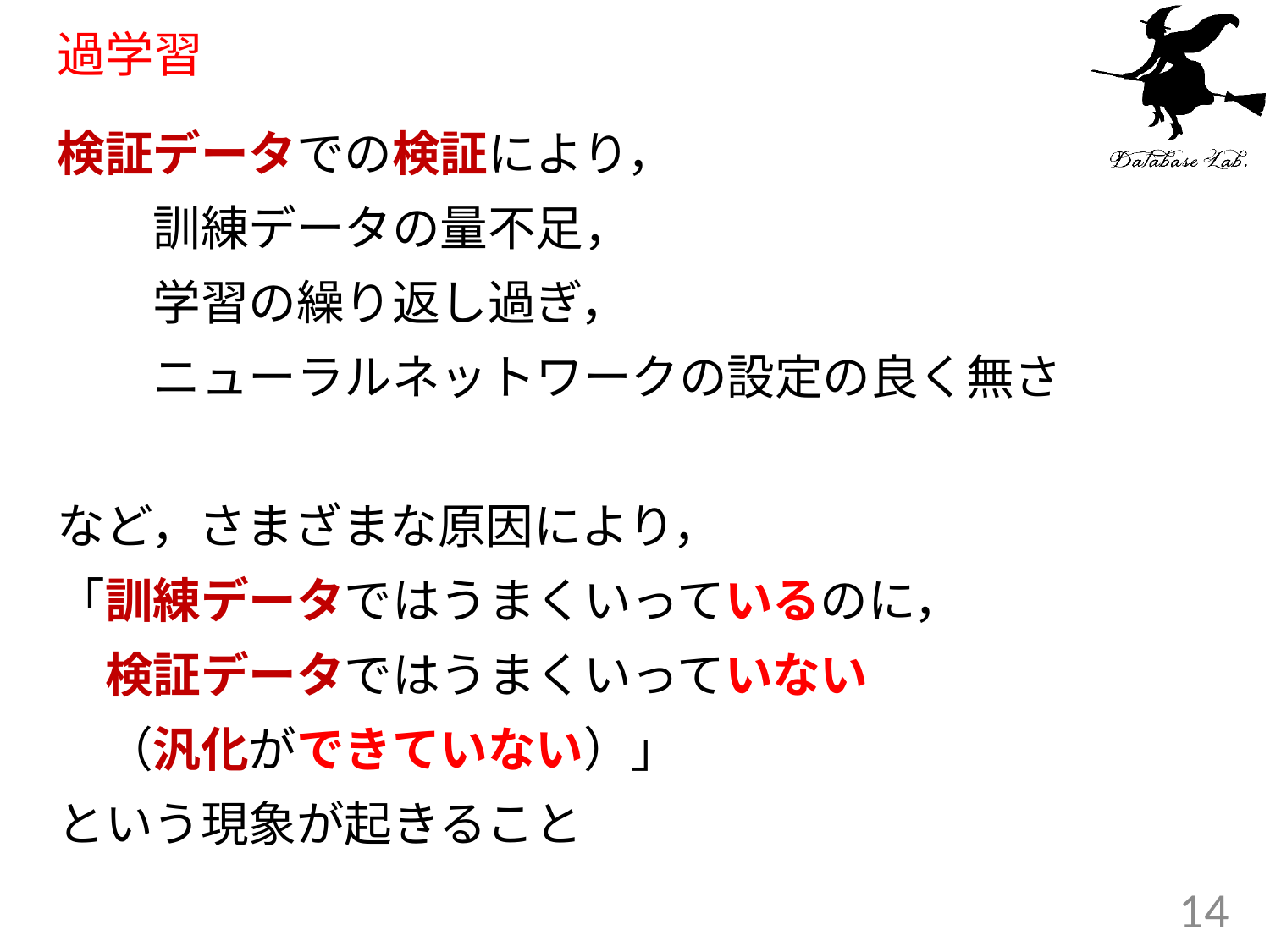

# 過学習
検証データでの検証により，
　　訓練データの量不足，
　　学習の繰り返し過ぎ，
　　ニューラルネットワークの設定の良く無さ

など，さまざまな原因により，
「訓練データではうまくいっているのに，
　検証データではうまくいっていない
　（汎化ができていない）」
という現象が起きること
14